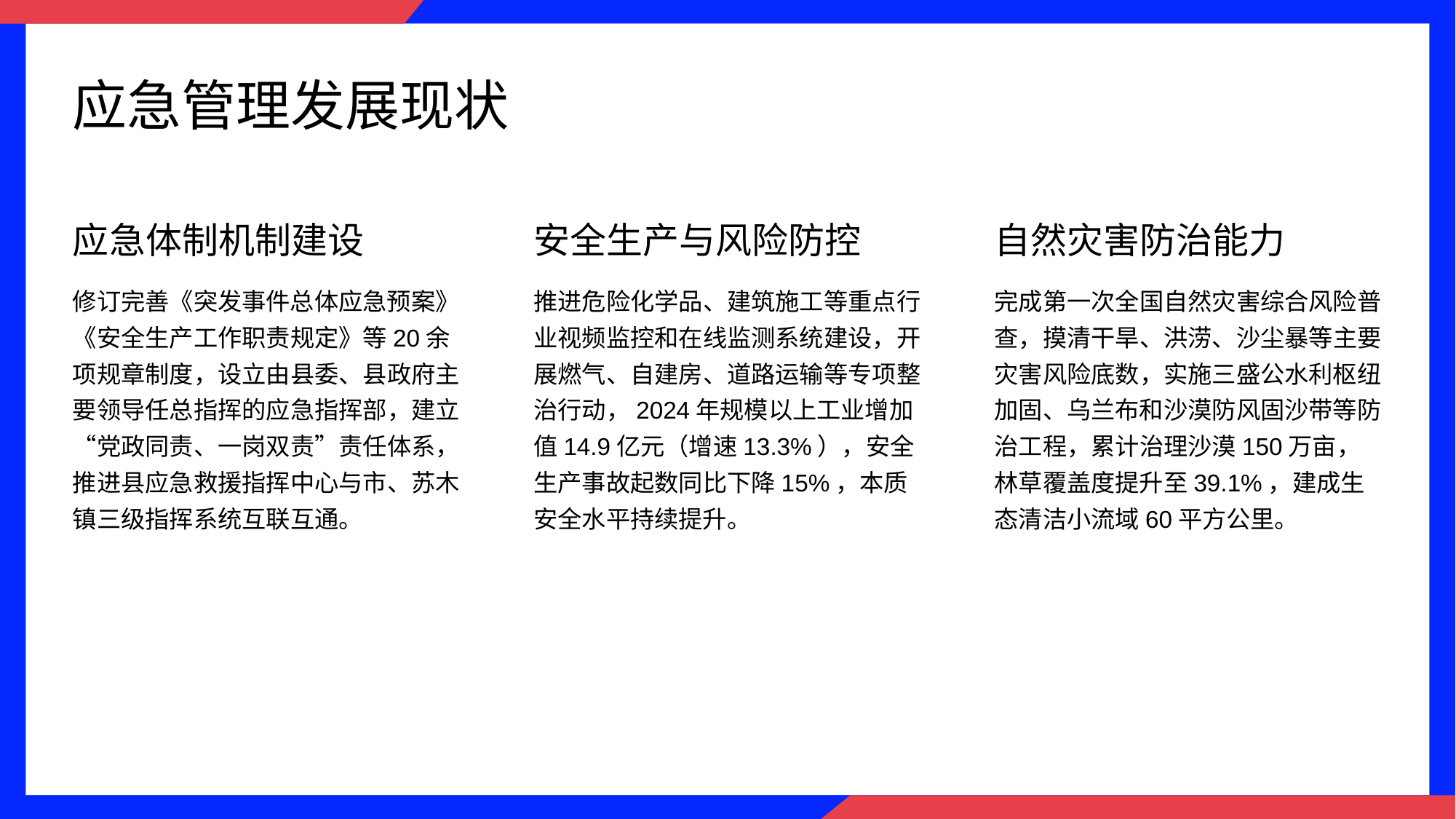

应急管理发展现状
应急体制机制建设
安全生产与风险防控
自然灾害防治能力
修订完善《突发事件总体应急预案》《安全生产工作职责规定》等20余项规章制度，设立由县委、县政府主要领导任总指挥的应急指挥部，建立“党政同责、一岗双责”责任体系，推进县应急救援指挥中心与市、苏木镇三级指挥系统互联互通。
推进危险化学品、建筑施工等重点行业视频监控和在线监测系统建设，开展燃气、自建房、道路运输等专项整治行动，2024年规模以上工业增加值14.9亿元（增速13.3%），安全生产事故起数同比下降15%，本质安全水平持续提升。
完成第一次全国自然灾害综合风险普查，摸清干旱、洪涝、沙尘暴等主要灾害风险底数，实施三盛公水利枢纽加固、乌兰布和沙漠防风固沙带等防治工程，累计治理沙漠150万亩，林草覆盖度提升至39.1%，建成生态清洁小流域60平方公里。